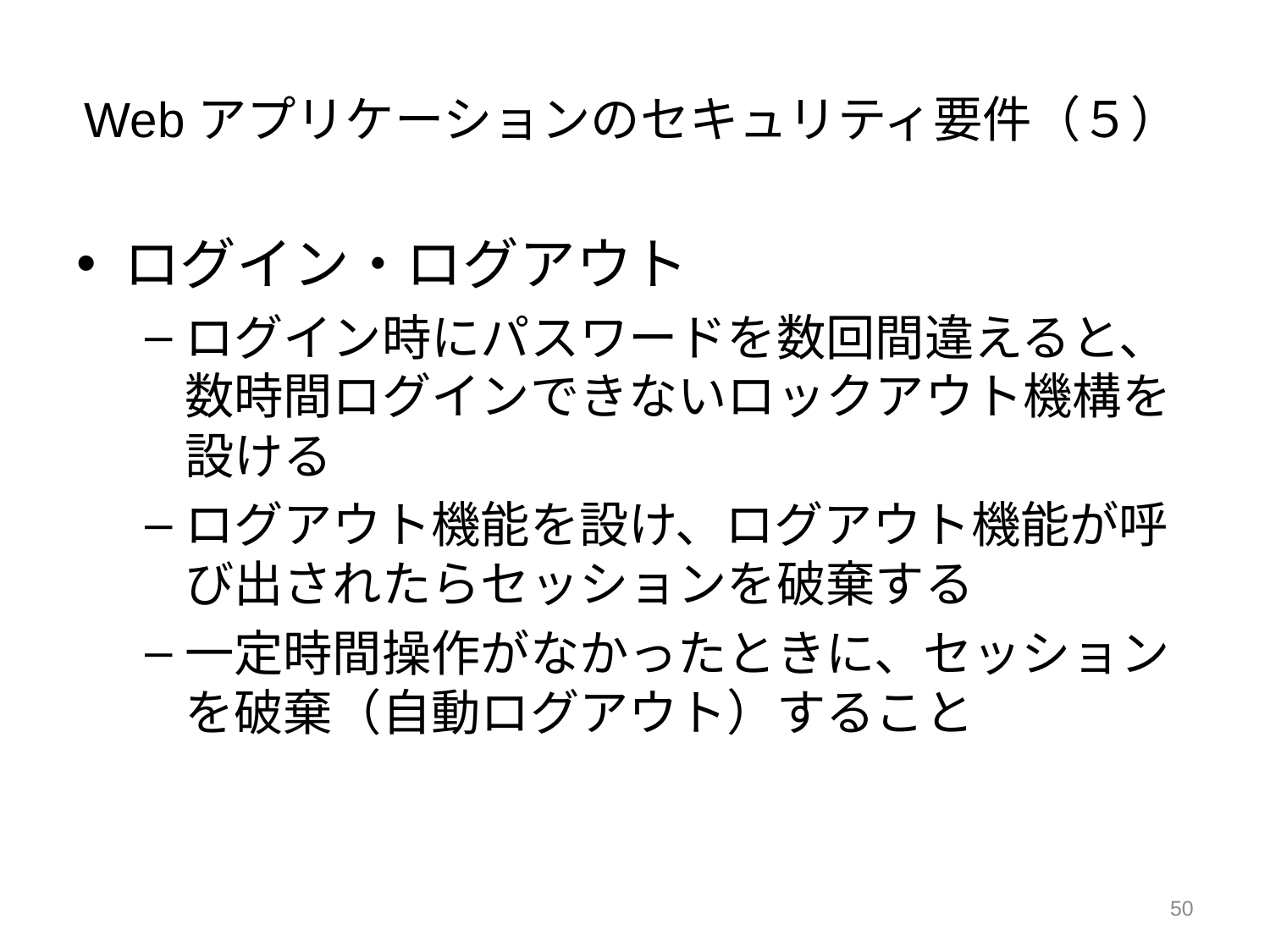

# Webアプリケーションのセキュリティ要件（５）
ログイン・ログアウト
ログイン時にパスワードを数回間違えると、数時間ログインできないロックアウト機構を設ける
ログアウト機能を設け、ログアウト機能が呼び出されたらセッションを破棄する
一定時間操作がなかったときに、セッションを破棄（自動ログアウト）すること
50